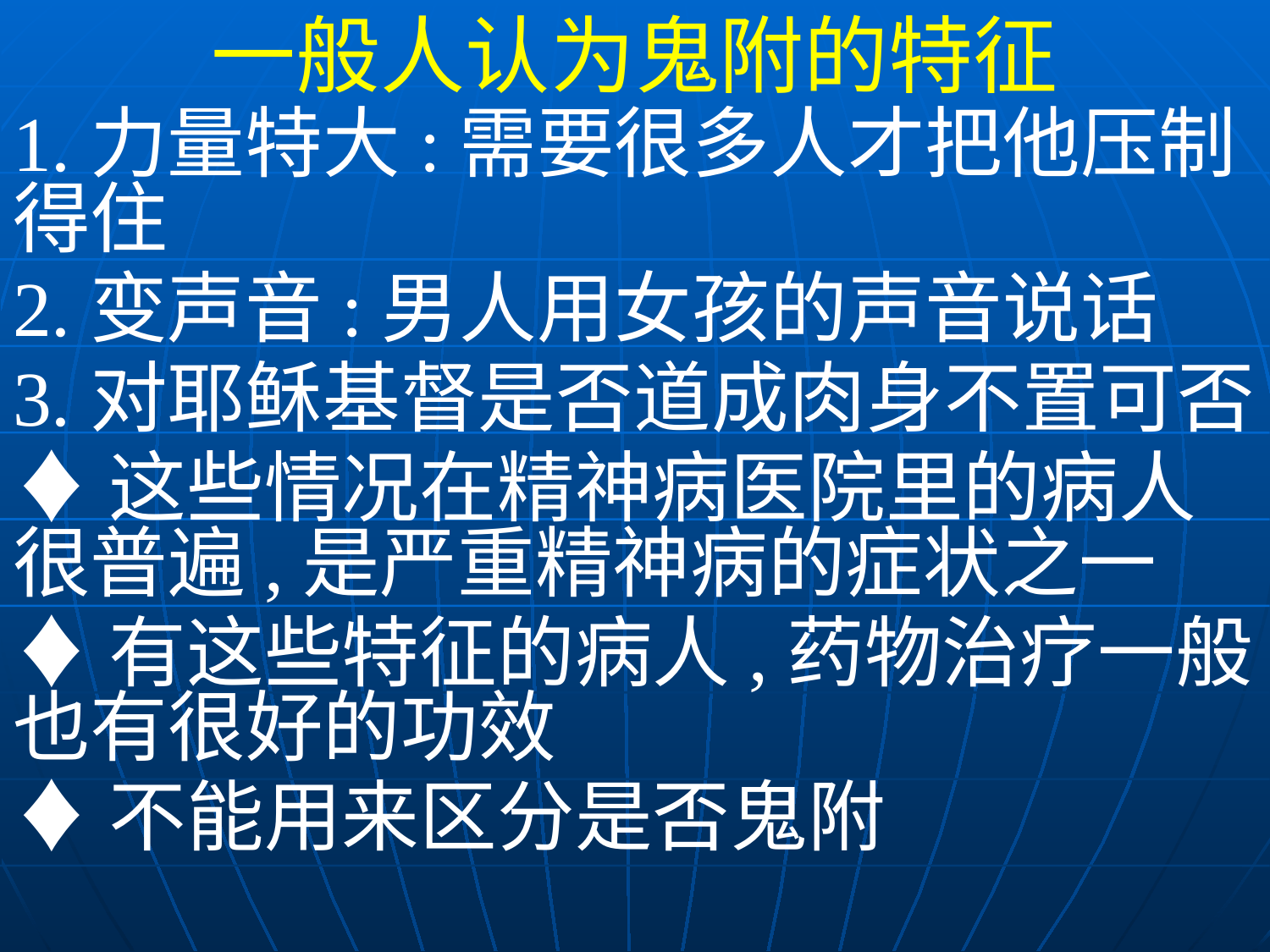

一般人认为鬼附的特征
1.力量特大:需要很多人才把他压制得住
2.变声音:男人用女孩的声音说话
3.对耶稣基督是否道成肉身不置可否
♦这些情况在精神病医院里的病人很普遍,是严重精神病的症状之一
♦有这些特征的病人,药物治疗一般也有很好的功效
♦不能用来区分是否鬼附